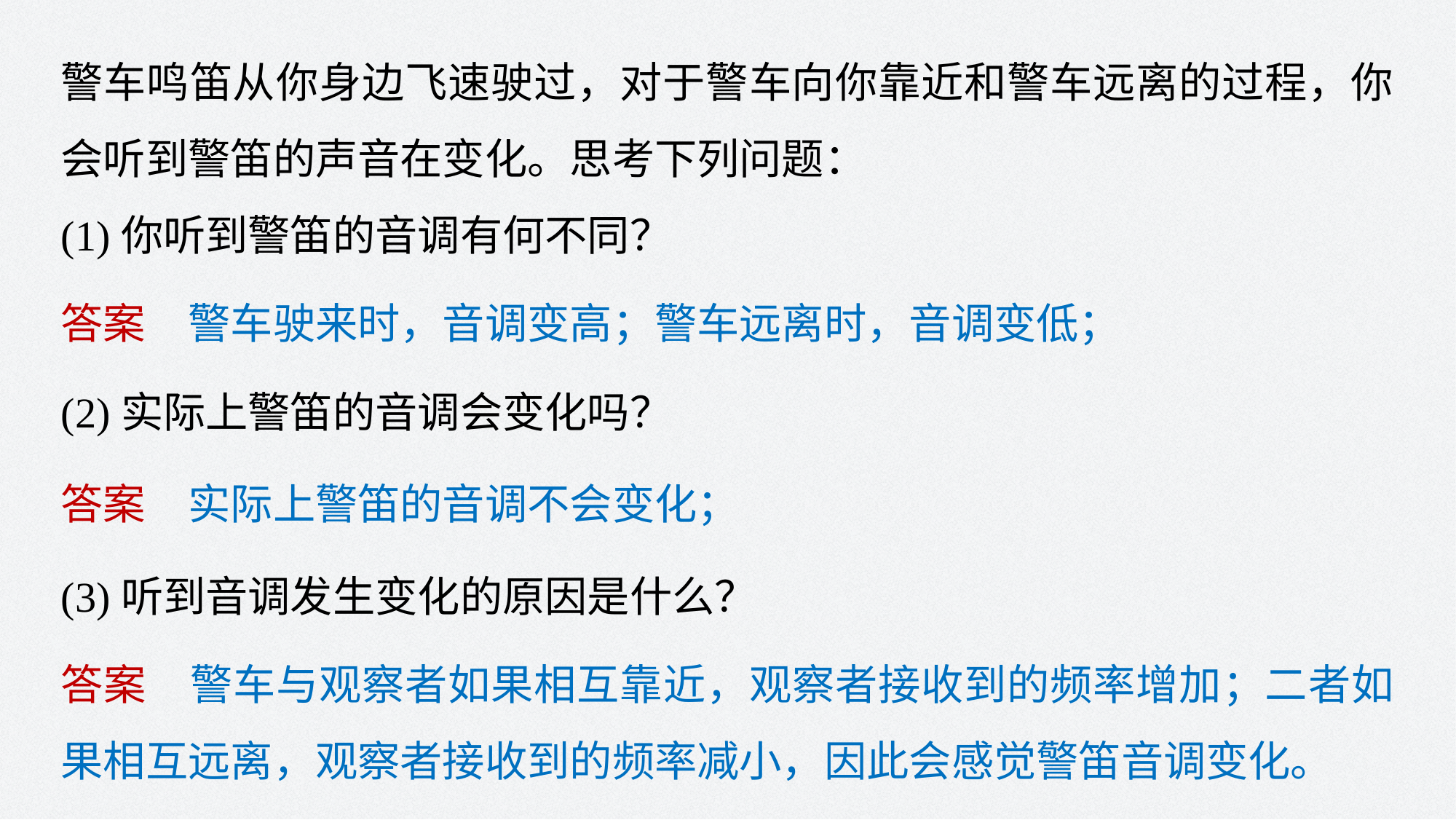

警车鸣笛从你身边飞速驶过，对于警车向你靠近和警车远离的过程，你会听到警笛的声音在变化。思考下列问题：
(1)你听到警笛的音调有何不同？
答案　警车驶来时，音调变高；警车远离时，音调变低；
(2)实际上警笛的音调会变化吗？
答案　实际上警笛的音调不会变化；
(3)听到音调发生变化的原因是什么？
答案　警车与观察者如果相互靠近，观察者接收到的频率增加；二者如果相互远离，观察者接收到的频率减小，因此会感觉警笛音调变化。